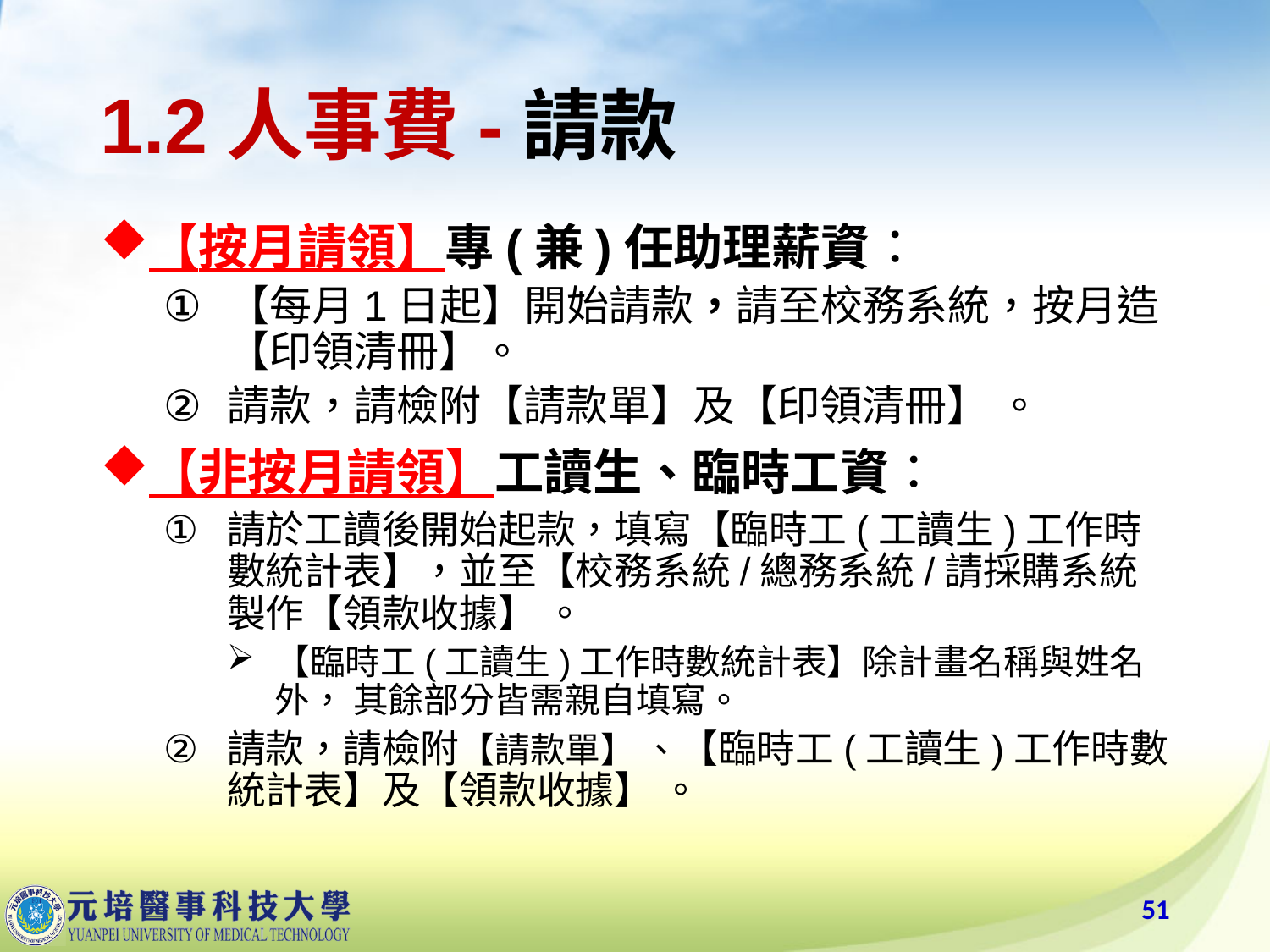

# 1.2人事費-請款
【按月請領】專(兼)任助理薪資：
【每月1日起】開始請款，請至校務系統，按月造【印領清冊】。
請款，請檢附【請款單】及【印領清冊】 。
【非按月請領】工讀生、臨時工資：
請於工讀後開始起款，填寫【臨時工(工讀生)工作時數統計表】，並至【校務系統/總務系統/請採購系統製作【領款收據】 。
【臨時工(工讀生)工作時數統計表】除計畫名稱與姓名外， 其餘部分皆需親自填寫。
請款，請檢附【請款單】 、【臨時工(工讀生)工作時數統計表】及【領款收據】 。

51